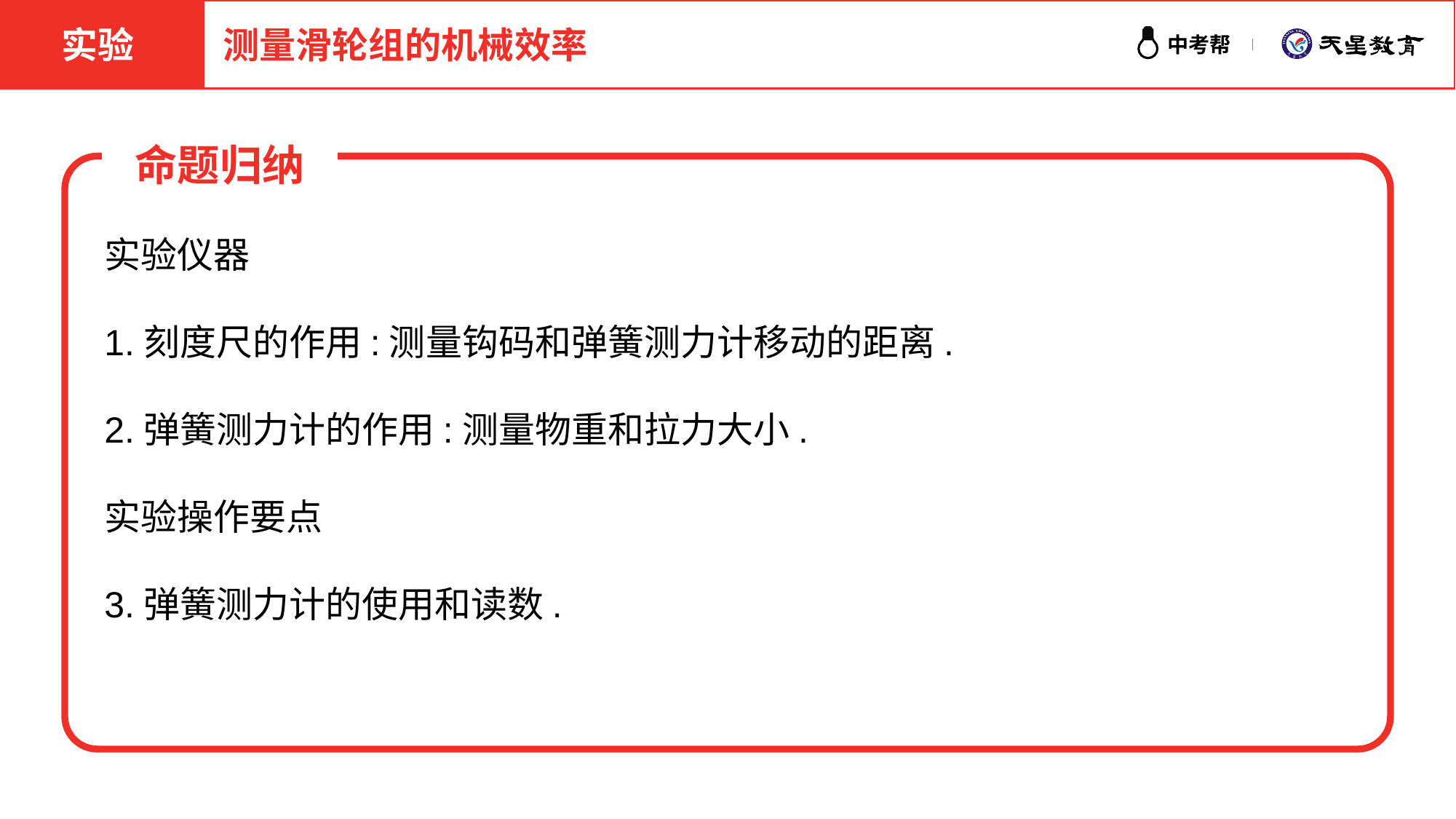

实验
测量滑轮组的机械效率
命题归纳

实验仪器
1.刻度尺的作用:测量钩码和弹簧测力计移动的距离.
2.弹簧测力计的作用:测量物重和拉力大小.
实验操作要点
3.弹簧测力计的使用和读数.